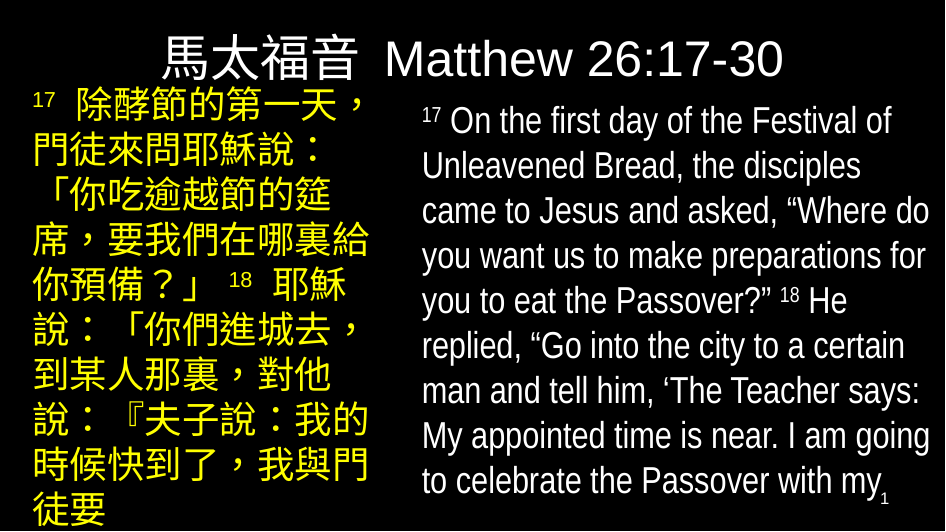

# 馬太福音 Matthew 26:17-30
17 除酵節的第一天，門徒來問耶穌說：「你吃逾越節的筵席，要我們在哪裏給你預備？」18 耶穌說：「你們進城去，到某人那裏，對他說：『夫子說：我的時候快到了，我與門徒要
17 On the first day of the Festival of Unleavened Bread, the disciples came to Jesus and asked, “Where do you want us to make preparations for you to eat the Passover?” 18 He replied, “Go into the city to a certain man and tell him, ‘The Teacher says: My appointed time is near. I am going to celebrate the Passover with my
1